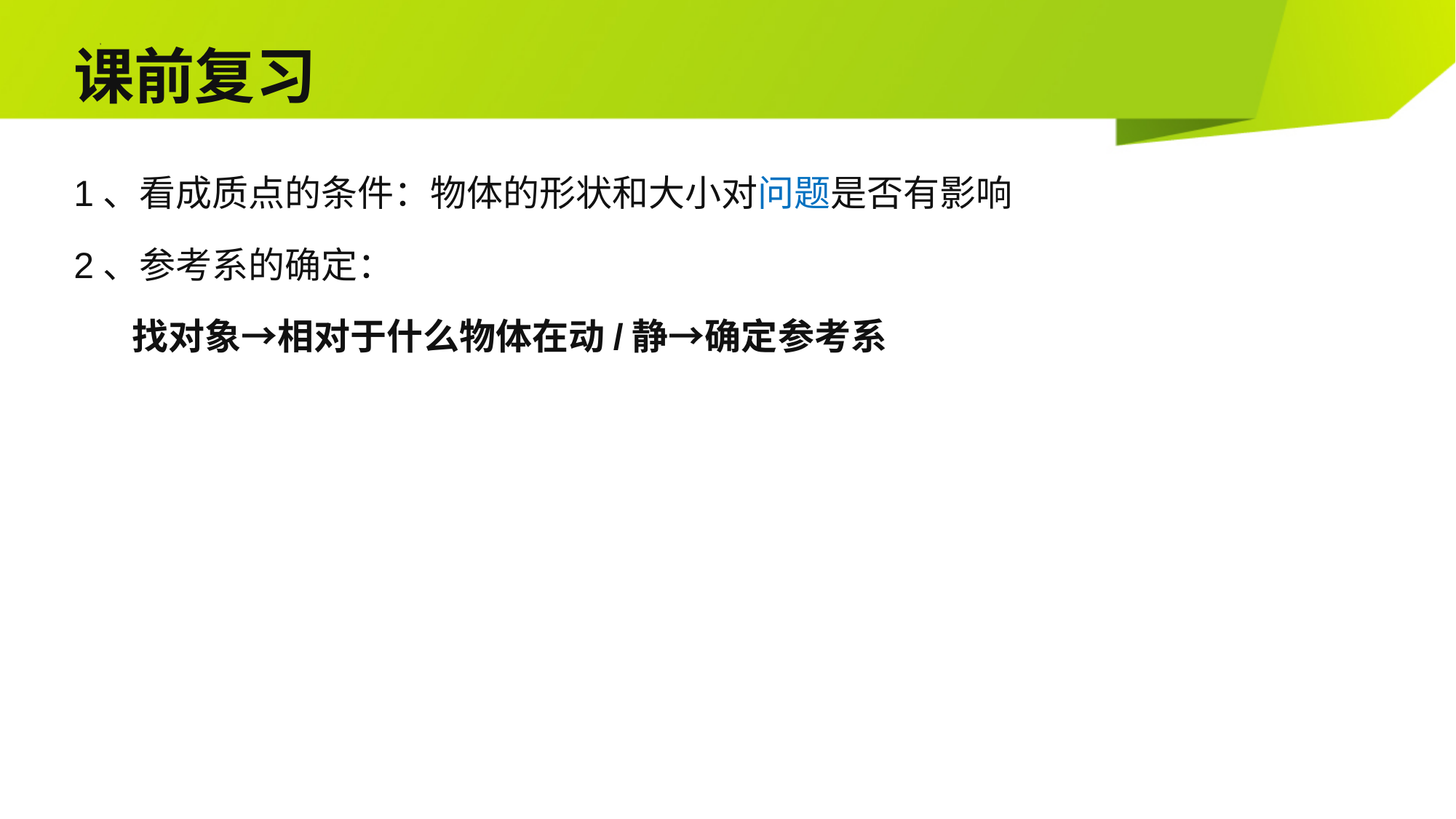

# 课前复习
1、看成质点的条件：物体的形状和大小对问题是否有影响
2、参考系的确定：
      找对象→相对于什么物体在动/静→确定参考系